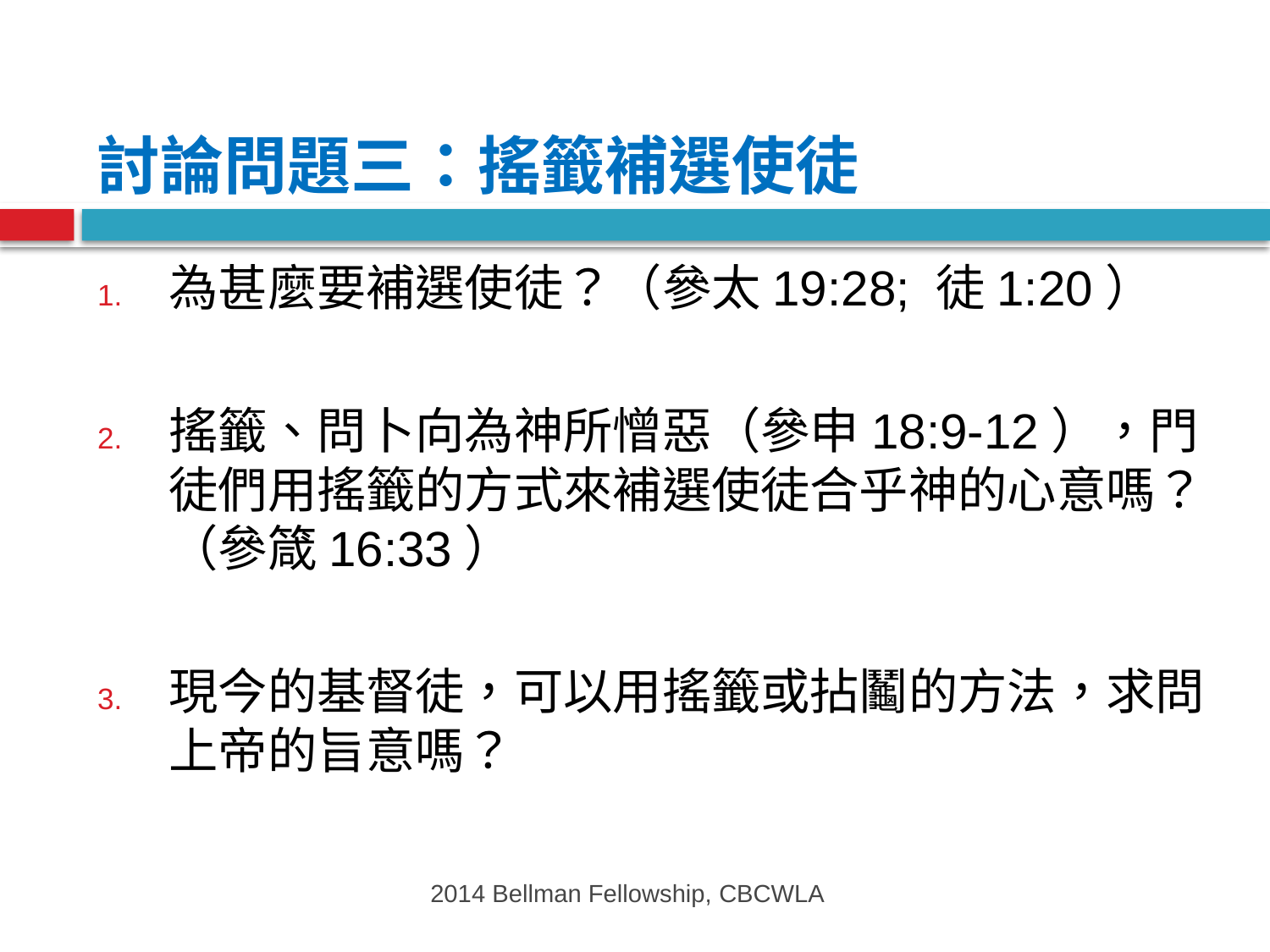

# 討論問題三：搖籤補選使徒
為甚麼要補選使徒？（參太19:28; 徒1:20）

搖籤、問卜向為神所憎惡（參申18:9-12），門徒們用搖籤的方式來補選使徒合乎神的心意嗎？（參箴16:33）

現今的基督徒，可以用搖籤或拈鬮的方法，求問上帝的旨意嗎？
2014 Bellman Fellowship, CBCWLA